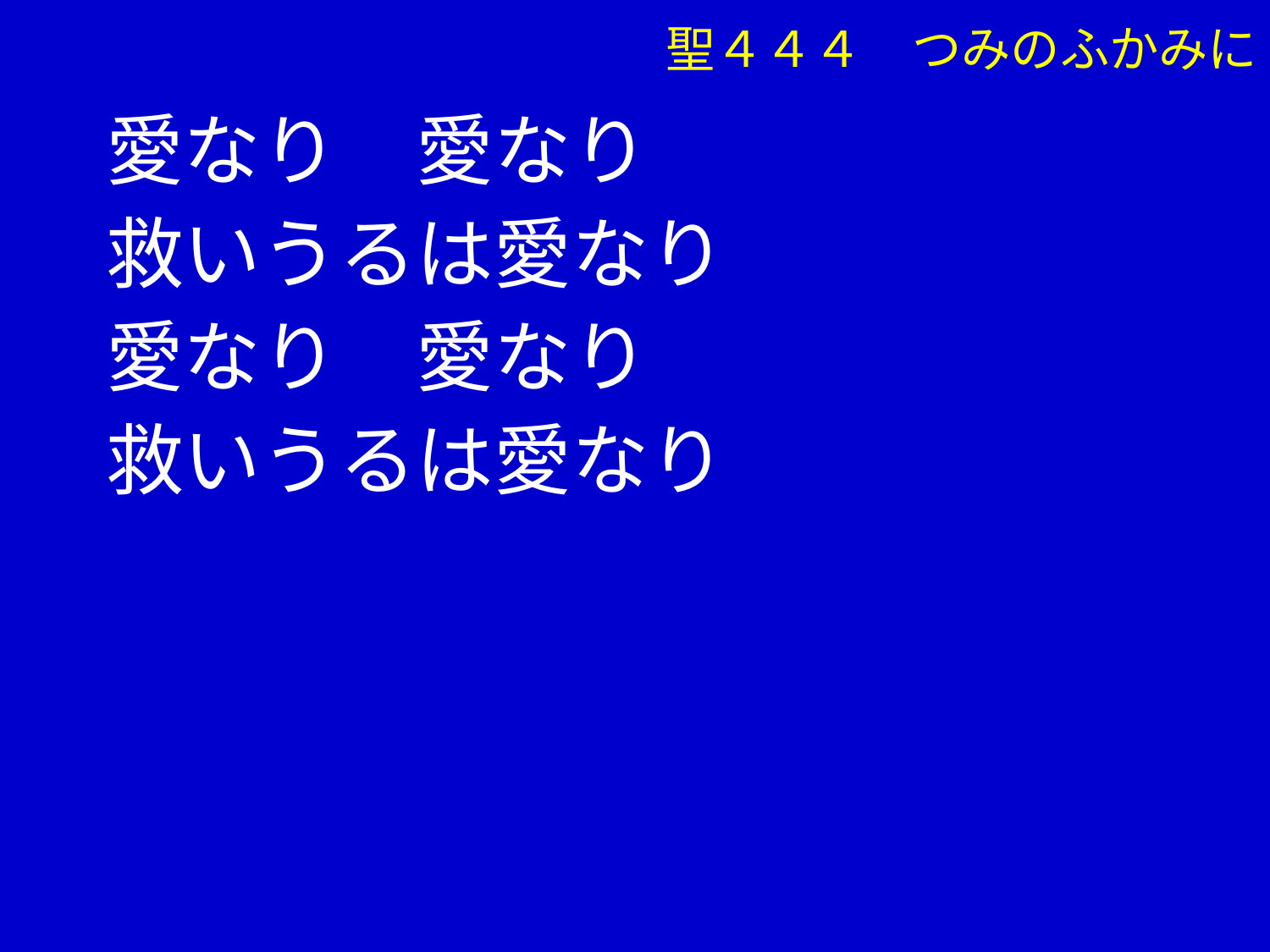

愛なり　愛なり
救いうるは愛なり
愛なり　愛なり
救いうるは愛なり
聖４４４　つみのふかみに